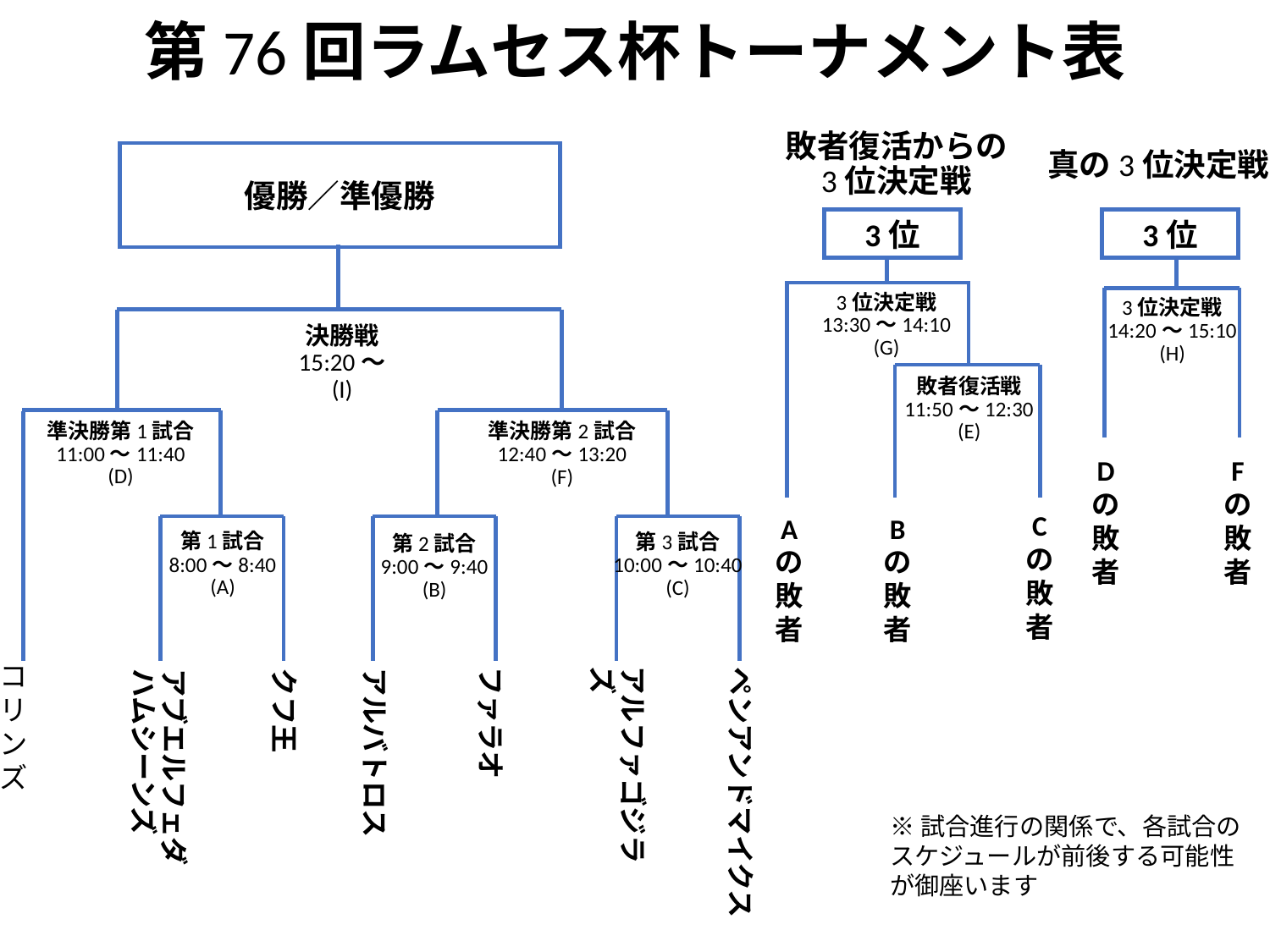

# 第76回ラムセス杯トーナメント表
敗者復活からの
3位決定戦
真の3位決定戦
優勝／準優勝
3位
3位
3位決定戦
13:30～14:10
(G)
3位決定戦
14:20～15:10
(H)
決勝戦
15:20～
(I)
敗者復活戦
11:50～12:30
(E)

準決勝第1試合
11:00～11:40
(D)
準決勝第2試合
12:40～13:20
(F)
D
の
敗
者
F
の
敗
者
第1試合
8:00～8:40
(A)
第3試合
10:00～10:40
(C)
第2試合
9:00～9:40
(B)
C
の
敗
者
A
の
敗
者
B
の
敗
者
コリンズ
アルファゴジラズ
ファラオ
ペンアンドマイクス
アルバトロス
クフ王
アブエルフェダ
ハムシーンズ
※試合進行の関係で、各試合のスケジュールが前後する可能性が御座います